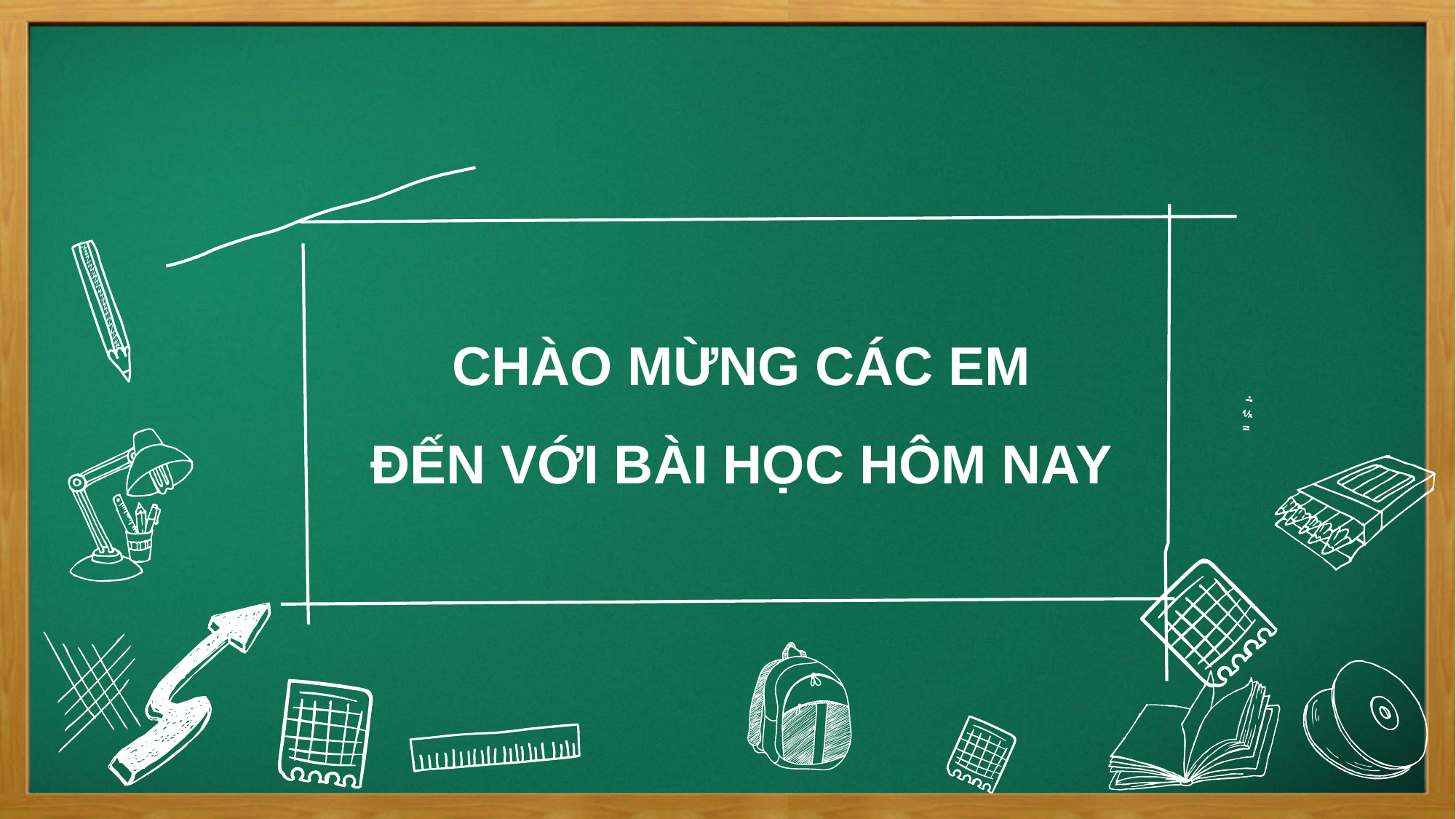

点击添加文本

CHÀO MỪNG CÁC EM
ĐẾN VỚI BÀI HỌC HÔM NAY
点击添加文本

点击添加文本

点击添加文本